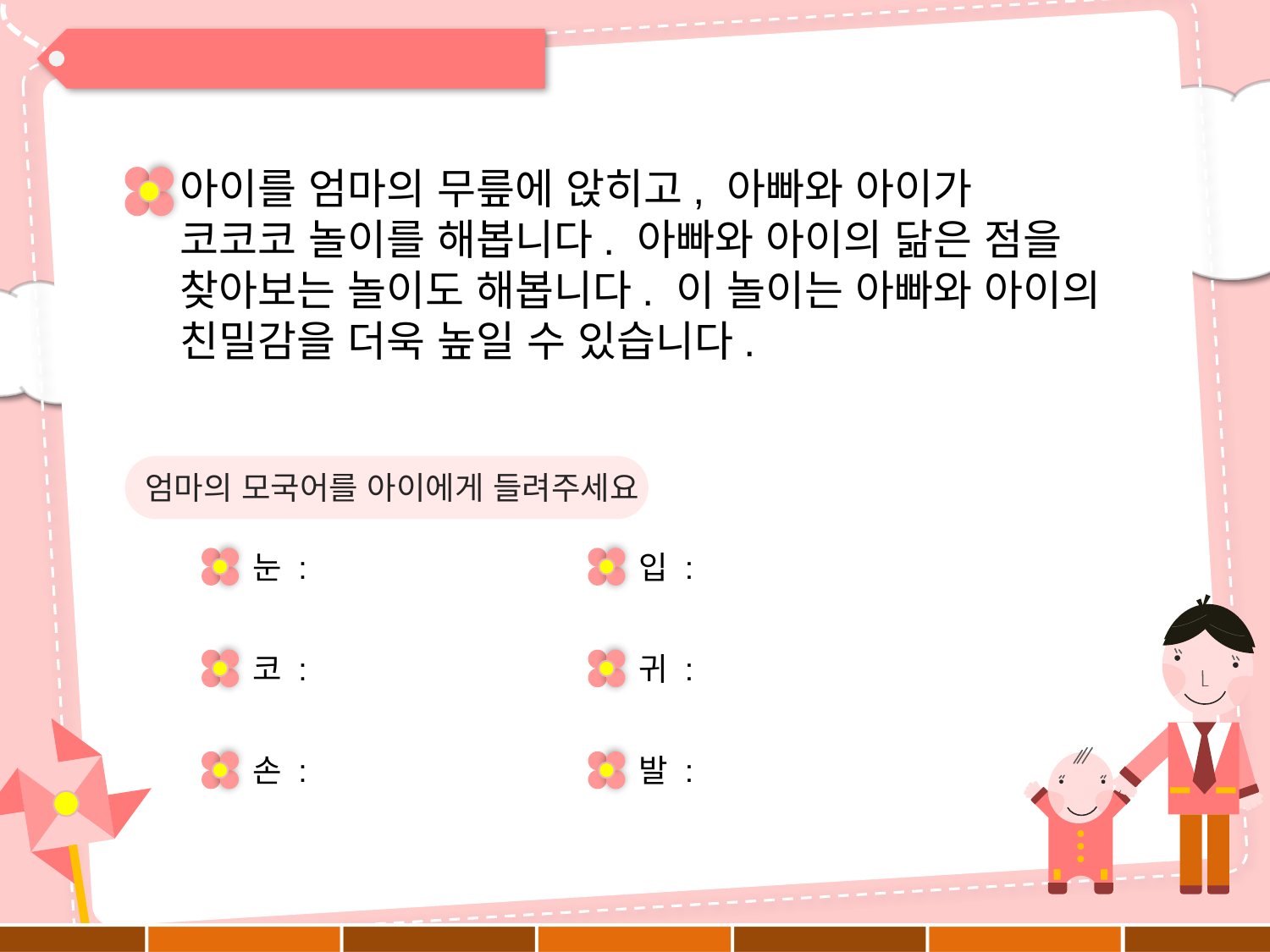

아이를 엄마의 무릎에 앉히고, 아빠와 아이가
코코코 놀이를 해봅니다. 아빠와 아이의 닮은 점을
찾아보는 놀이도 해봅니다. 이 놀이는 아빠와 아이의
친밀감을 더욱 높일 수 있습니다.

엄마의 모국어를 아이에게 들려주세요
눈 :

입 :

귀 :

코 :

손 :

발 :